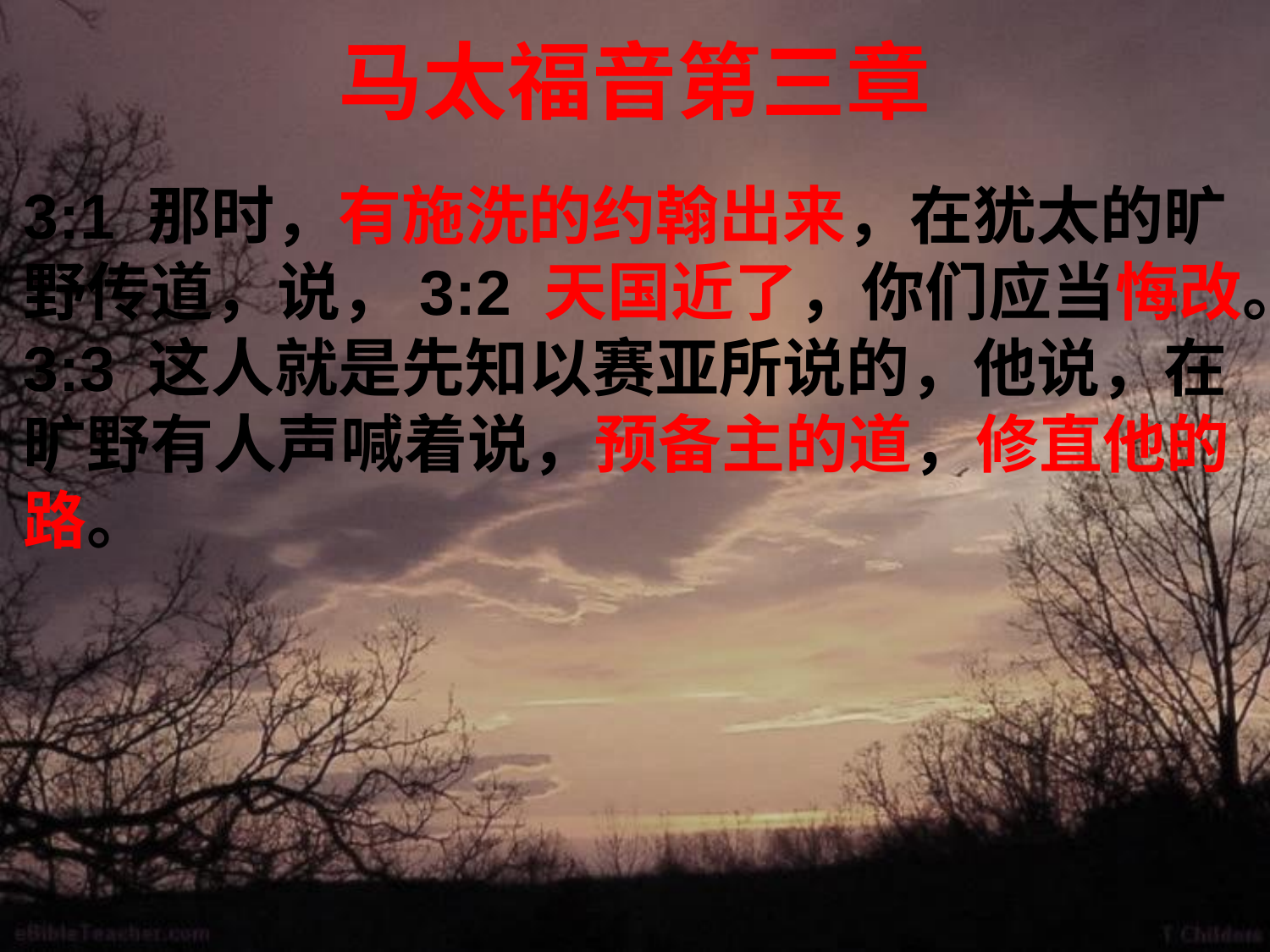

# 马太福音第三章
3:1 那时，有施洗的约翰出来，在犹太的旷野传道，说，3:2 天国近了，你们应当悔改。3:3 这人就是先知以赛亚所说的，他说，在旷野有人声喊着说，预备主的道，修直他的路。